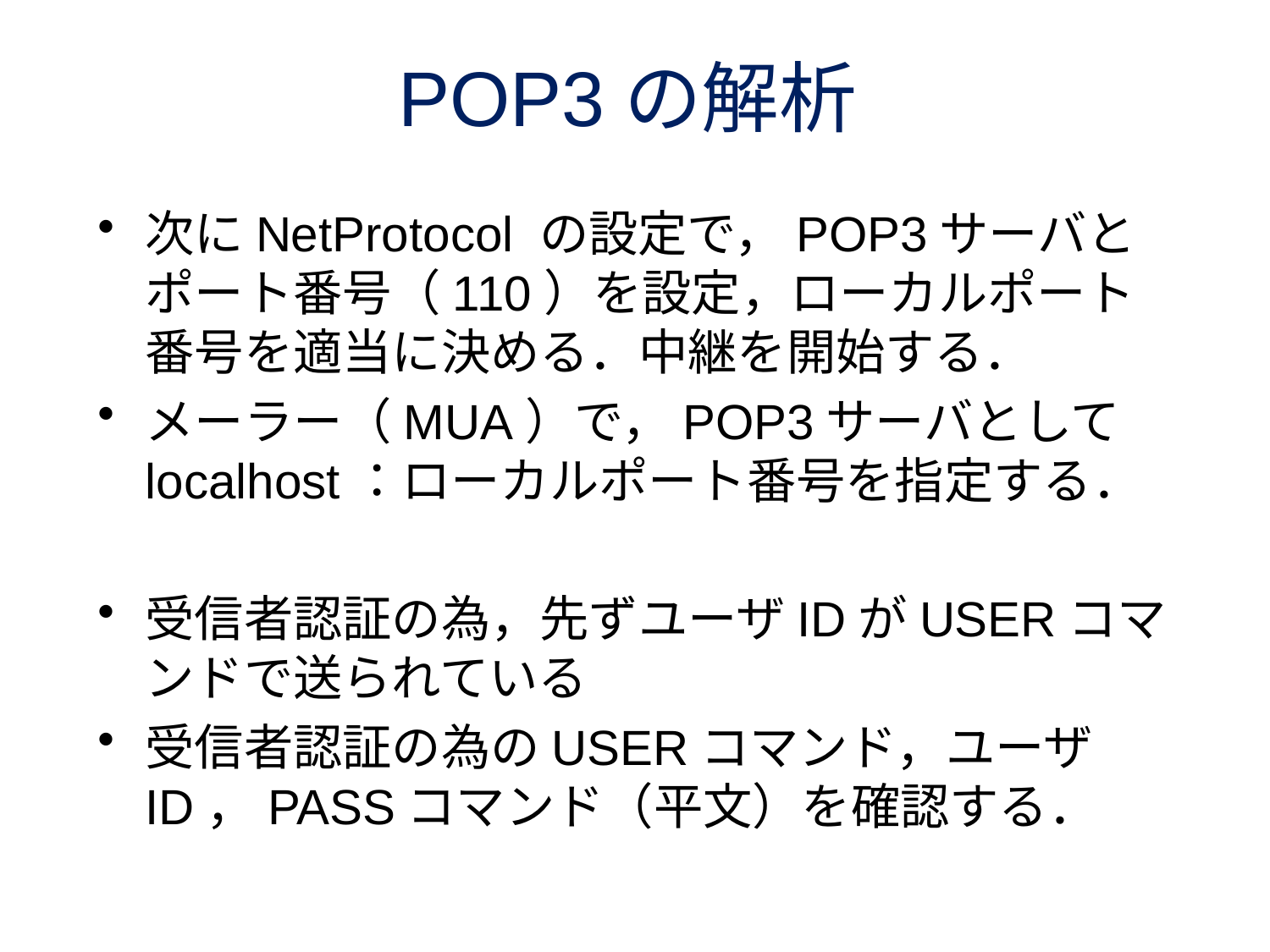

# POP3の解析
次にNetProtocol の設定で，POP3サーバとポート番号（110）を設定，ローカルポート番号を適当に決める．中継を開始する．
メーラー（MUA）で，POP3サーバとして localhost：ローカルポート番号を指定する．

受信者認証の為，先ずユーザIDがUSERコマンドで送られている
受信者認証の為のUSERコマンド，ユーザID，PASSコマンド（平文）を確認する．